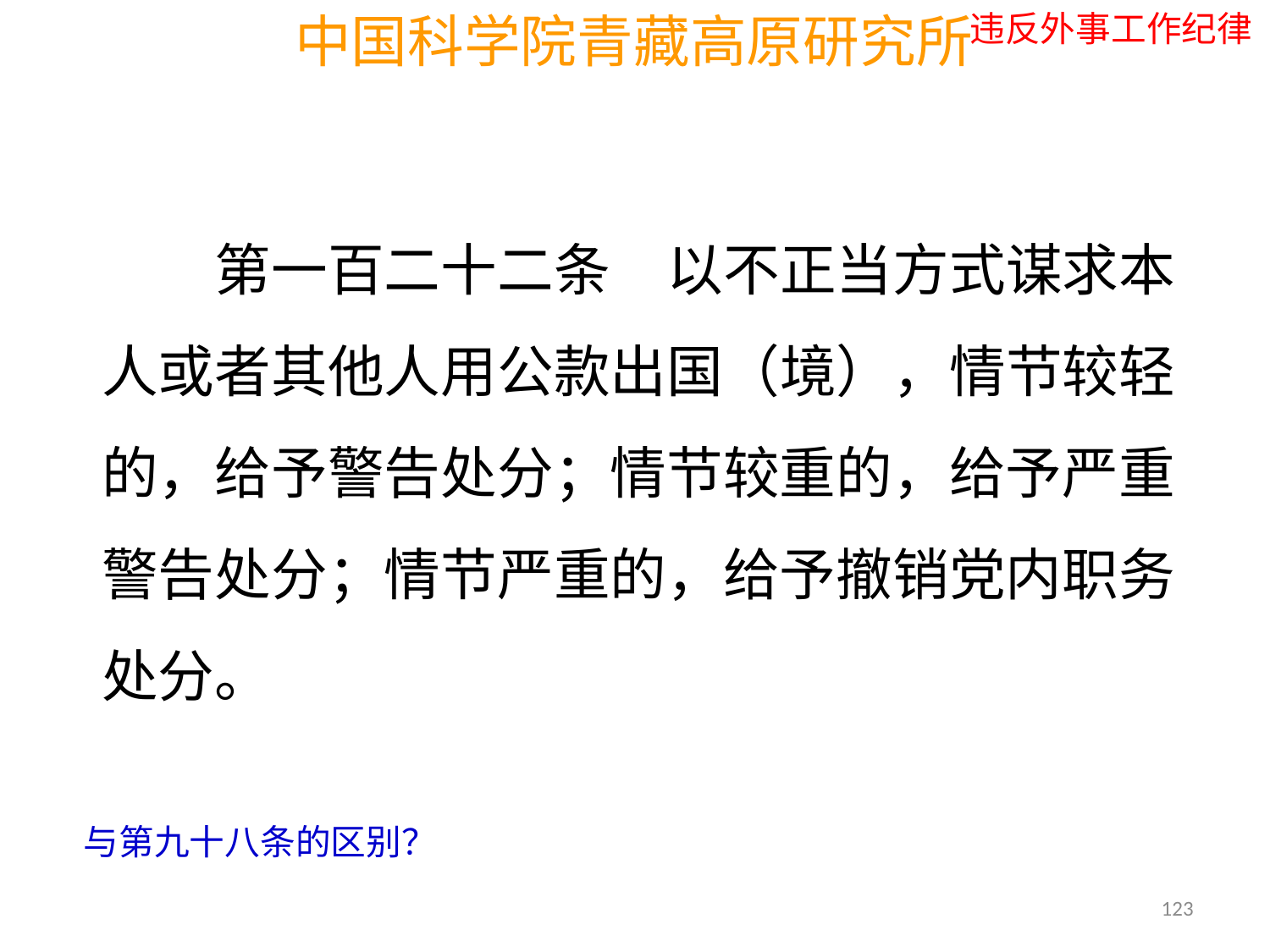

违反外事工作纪律
　　第一百二十二条　以不正当方式谋求本人或者其他人用公款出国（境），情节较轻的，给予警告处分；情节较重的，给予严重警告处分；情节严重的，给予撤销党内职务处分。
与第九十八条的区别？
123